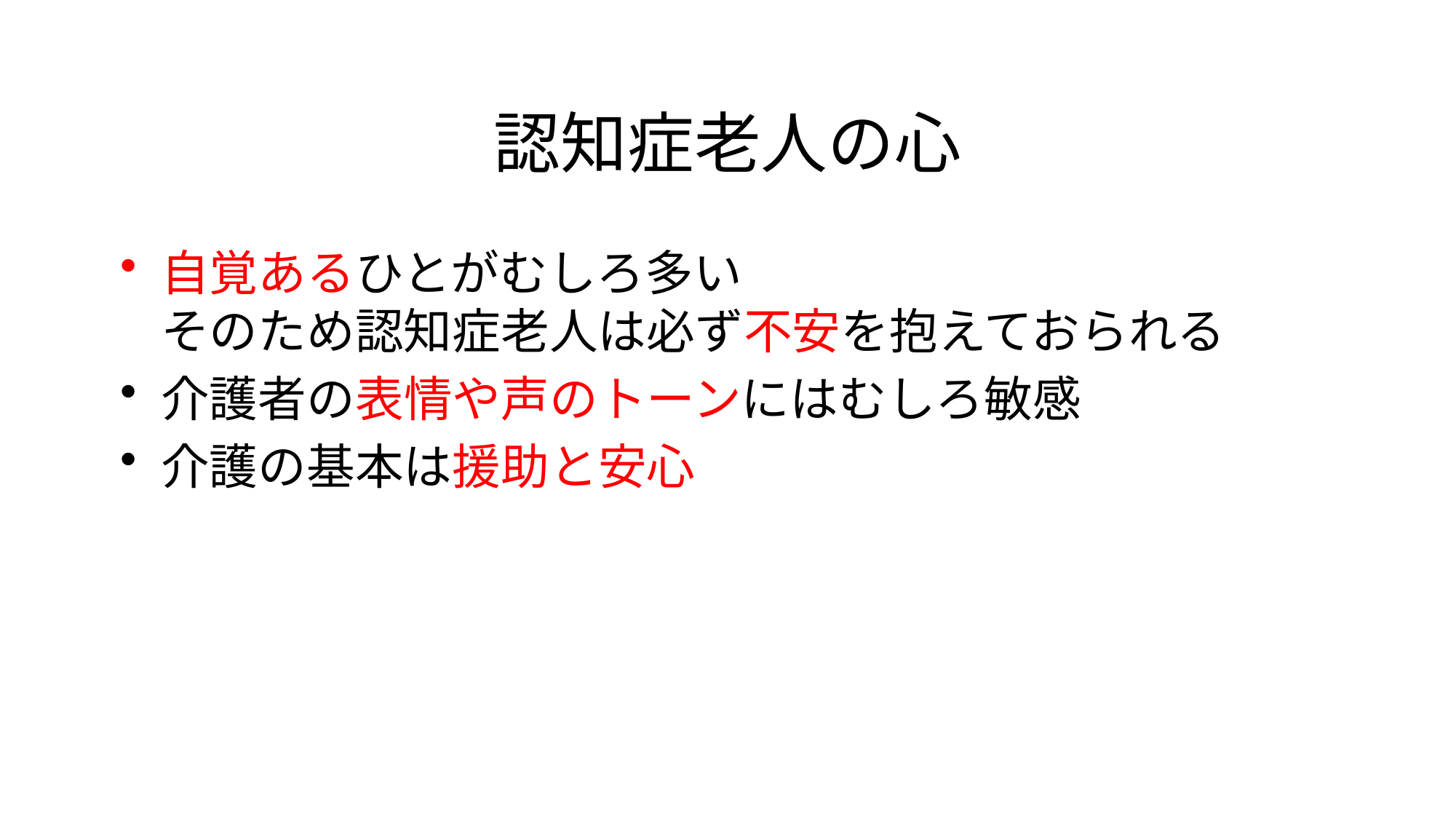

# 認知症老人の心
自覚あるひとがむしろ多い
そのため認知症老人は必ず不安を抱えておられる
介護者の表情や声のトーンにはむしろ敏感
介護の基本は援助と安心